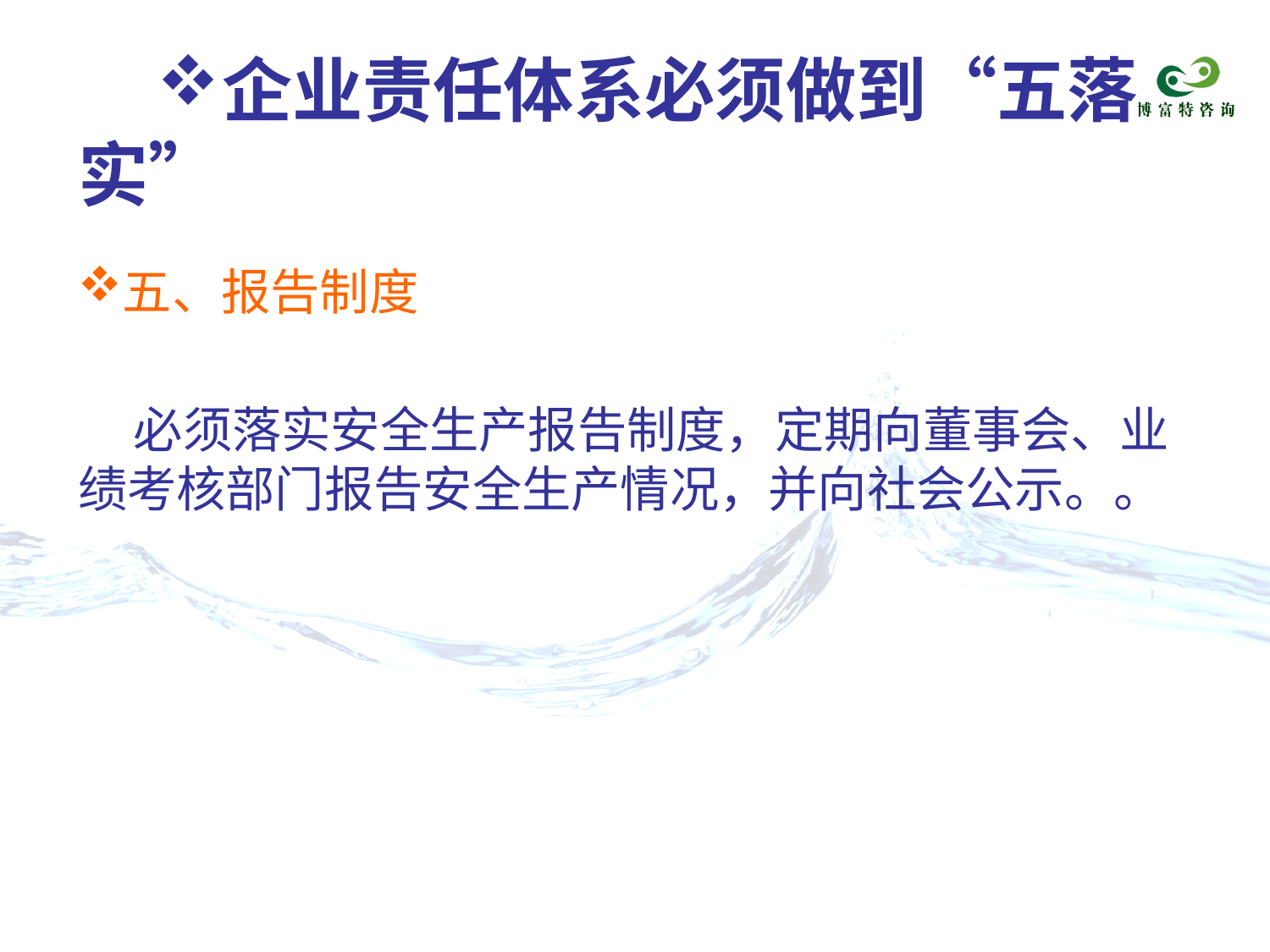

企业责任体系必须做到“五落实”

五、报告制度

    必须落实安全生产报告制度，定期向董事会、业绩考核部门报告安全生产情况，并向社会公示。。